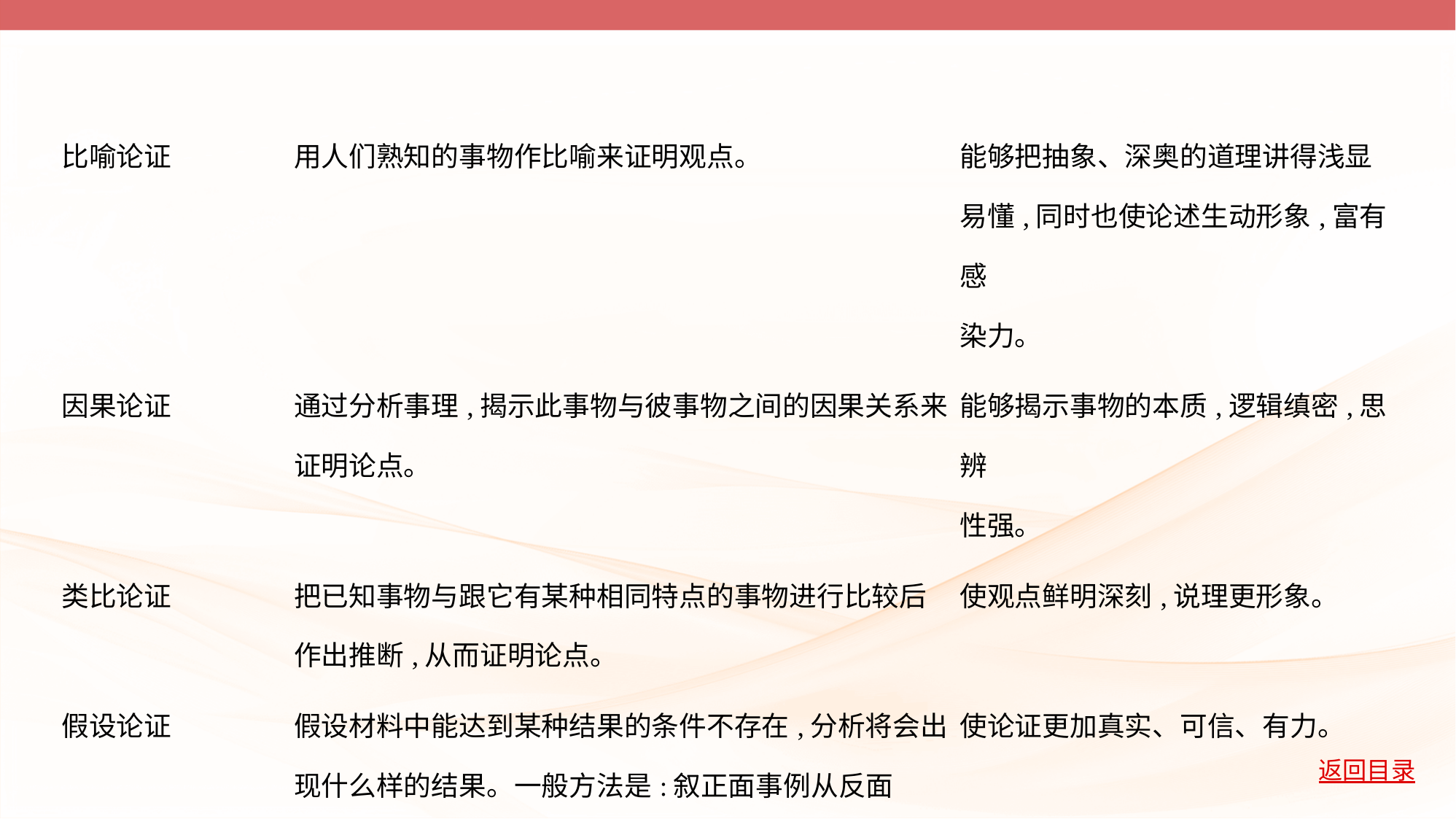

| 比喻论证 | 用人们熟知的事物作比喻来证明观点。 | 能够把抽象、深奥的道理讲得浅显 易懂,同时也使论述生动形象,富有感 染力。 |
| --- | --- | --- |
| 因果论证 | 通过分析事理,揭示此事物与彼事物之间的因果关系来证明论点。 | 能够揭示事物的本质,逻辑缜密,思辨 性强。 |
| 类比论证 | 把已知事物与跟它有某种相同特点的事物进行比较后作出推断,从而证明论点。 | 使观点鲜明深刻,说理更形象。 |
| 假设论证 | 假设材料中能达到某种结果的条件不存在,分析将会出现什么样的结果。一般方法是:叙正面事例从反面 假设推论,叙反面事例从正面假设推论。 | 使论证更加真实、可信、有力。 |